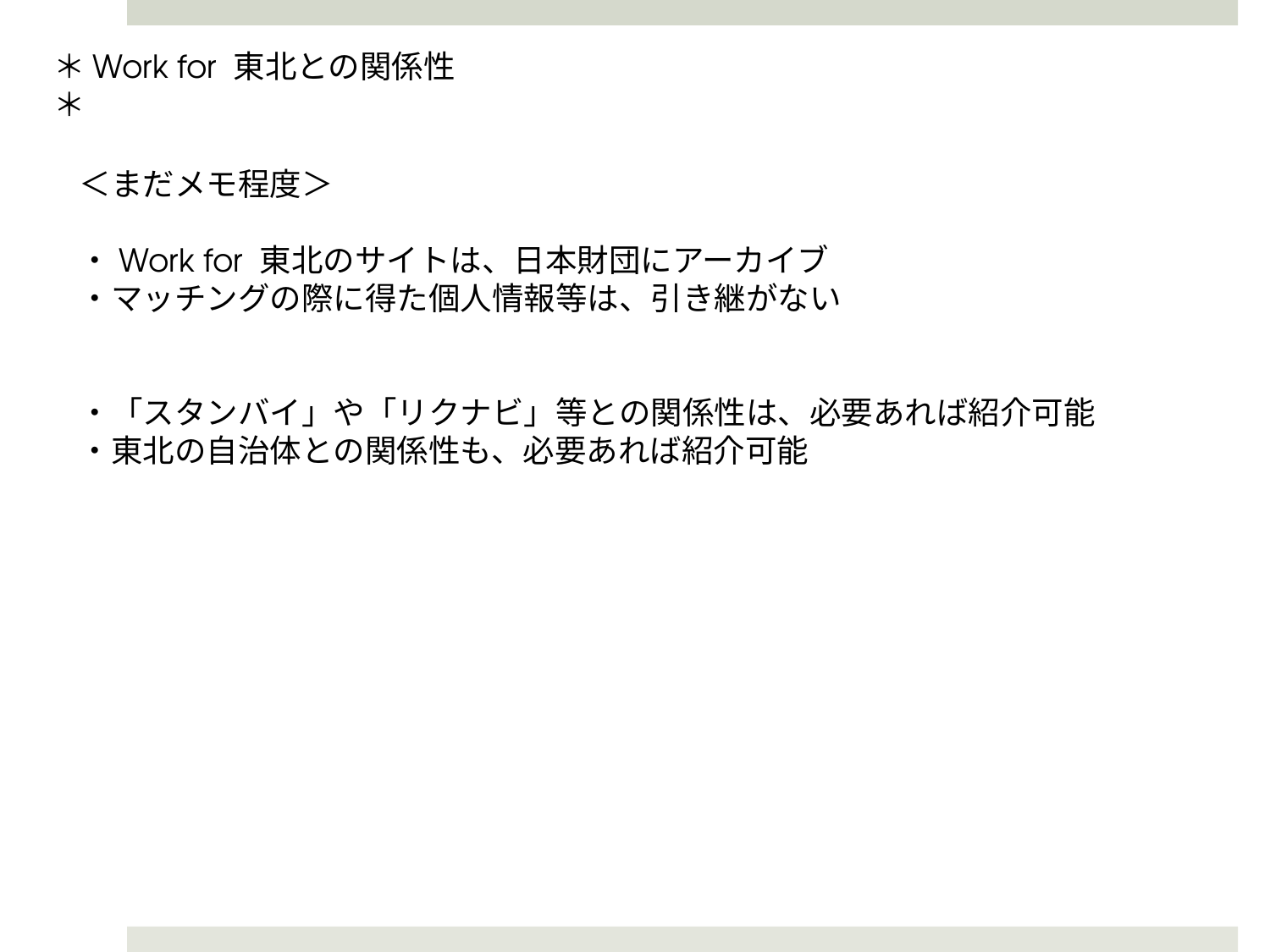

＊Work for 東北との関係性＊
＜まだメモ程度＞

・Work for 東北のサイトは、日本財団にアーカイブ
・マッチングの際に得た個人情報等は、引き継がない

・「スタンバイ」や「リクナビ」等との関係性は、必要あれば紹介可能
・東北の自治体との関係性も、必要あれば紹介可能